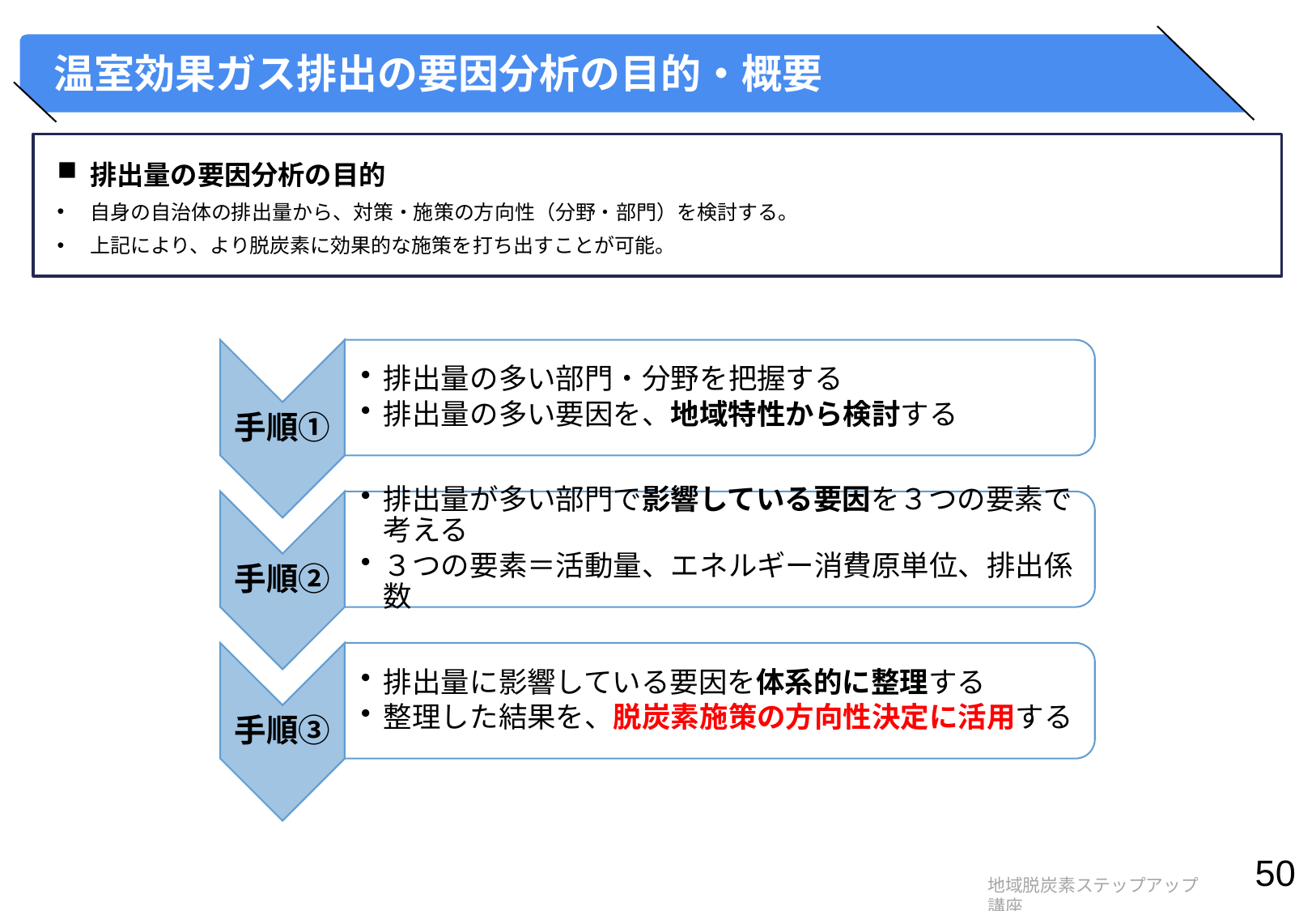

# 温室効果ガス排出の要因分析の目的・概要
排出量の要因分析の目的
自身の自治体の排出量から、対策・施策の方向性（分野・部門）を検討する。
上記により、より脱炭素に効果的な施策を打ち出すことが可能。
手順①
排出量の多い部門・分野を把握する
排出量の多い要因を、地域特性から検討する
手順②
排出量が多い部門で影響している要因を３つの要素で考える
３つの要素＝活動量、エネルギー消費原単位、排出係数
手順③
排出量に影響している要因を体系的に整理する
整理した結果を、脱炭素施策の方向性決定に活用する